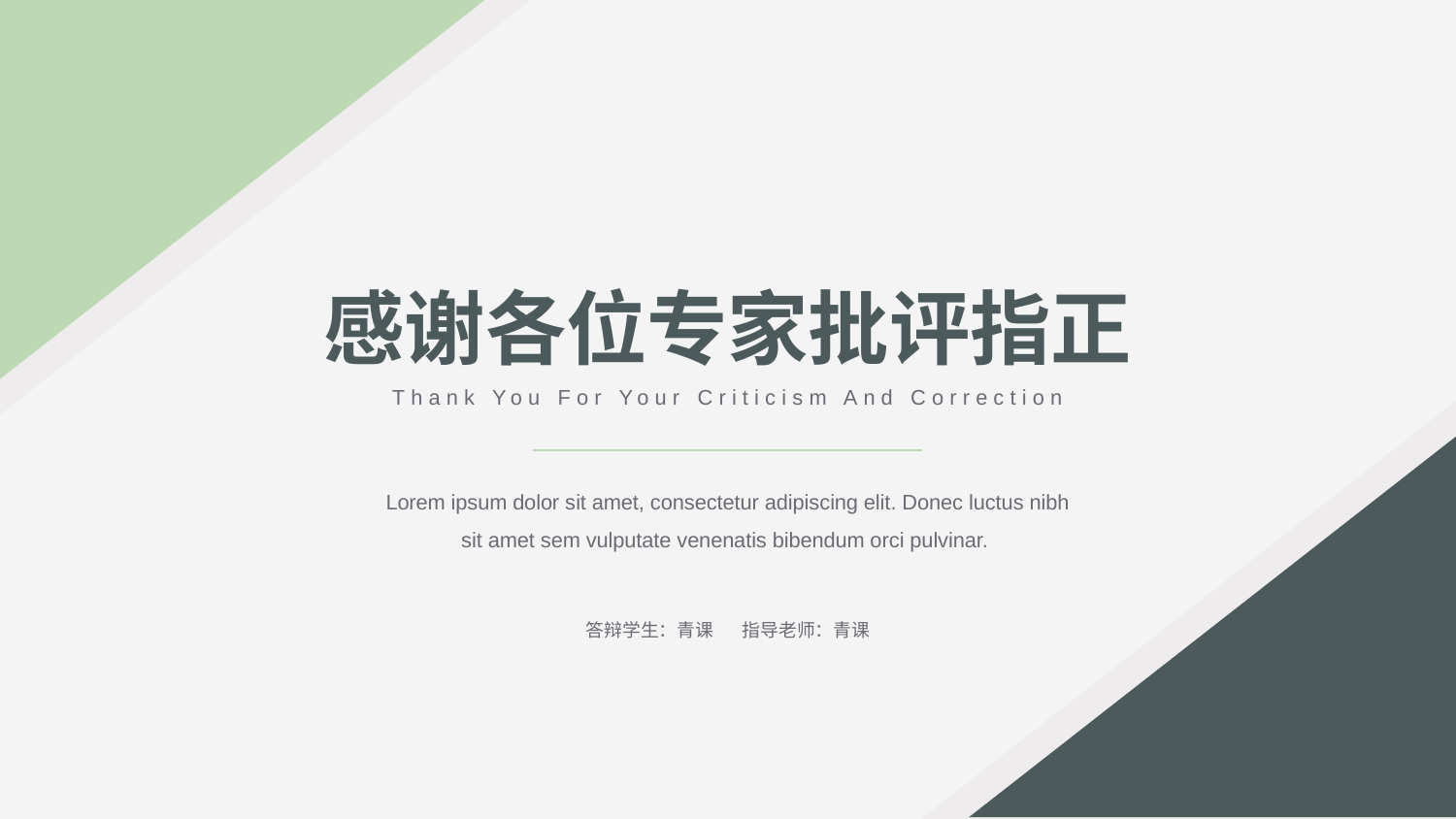

感谢各位专家批评指正
Thank You For Your Criticism And Correction

Lorem ipsum dolor sit amet, consectetur adipiscing elit. Donec luctus nibh sit amet sem vulputate venenatis bibendum orci pulvinar.

答辩学生：青课       指导老师：青课